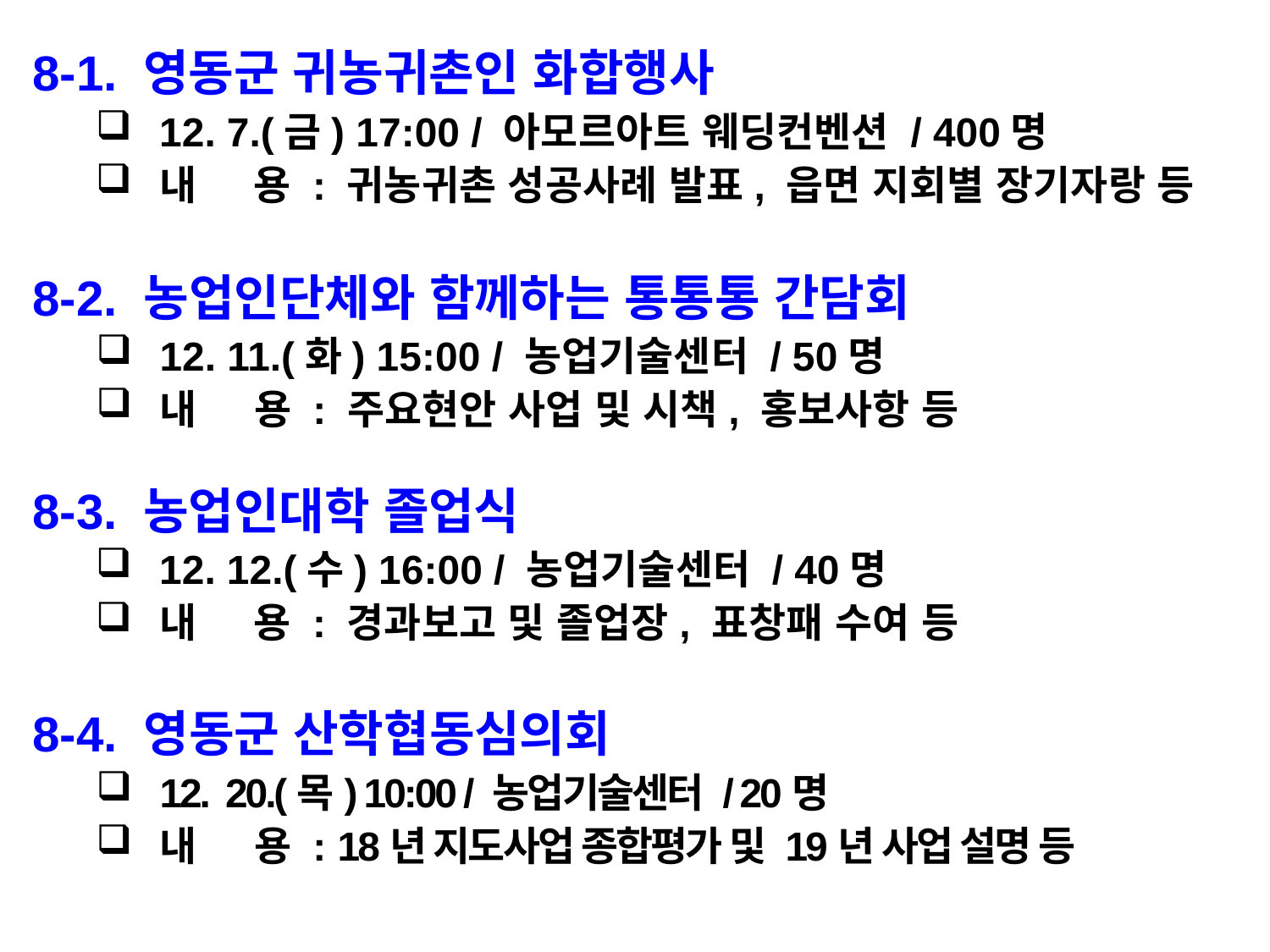

8-1. 영동군 귀농귀촌인 화합행사
12. 7.(금) 17:00 / 아모르아트 웨딩컨벤션 / 400명
내     용 : 귀농귀촌 성공사례 발표, 읍면 지회별 장기자랑 등

8-2. 농업인단체와 함께하는 통통통 간담회
12. 11.(화) 15:00 / 농업기술센터 / 50명
내     용 : 주요현안 사업 및 시책, 홍보사항 등
8-3. 농업인대학 졸업식
12. 12.(수) 16:00 / 농업기술센터 / 40명
내     용 : 경과보고 및 졸업장, 표창패 수여 등

8-4. 영동군 산학협동심의회
12.  20.(목) 10:00 / 농업기술센터 / 20명
내     용 : 18년 지도사업 종합평가 및 19년 사업 설명 등